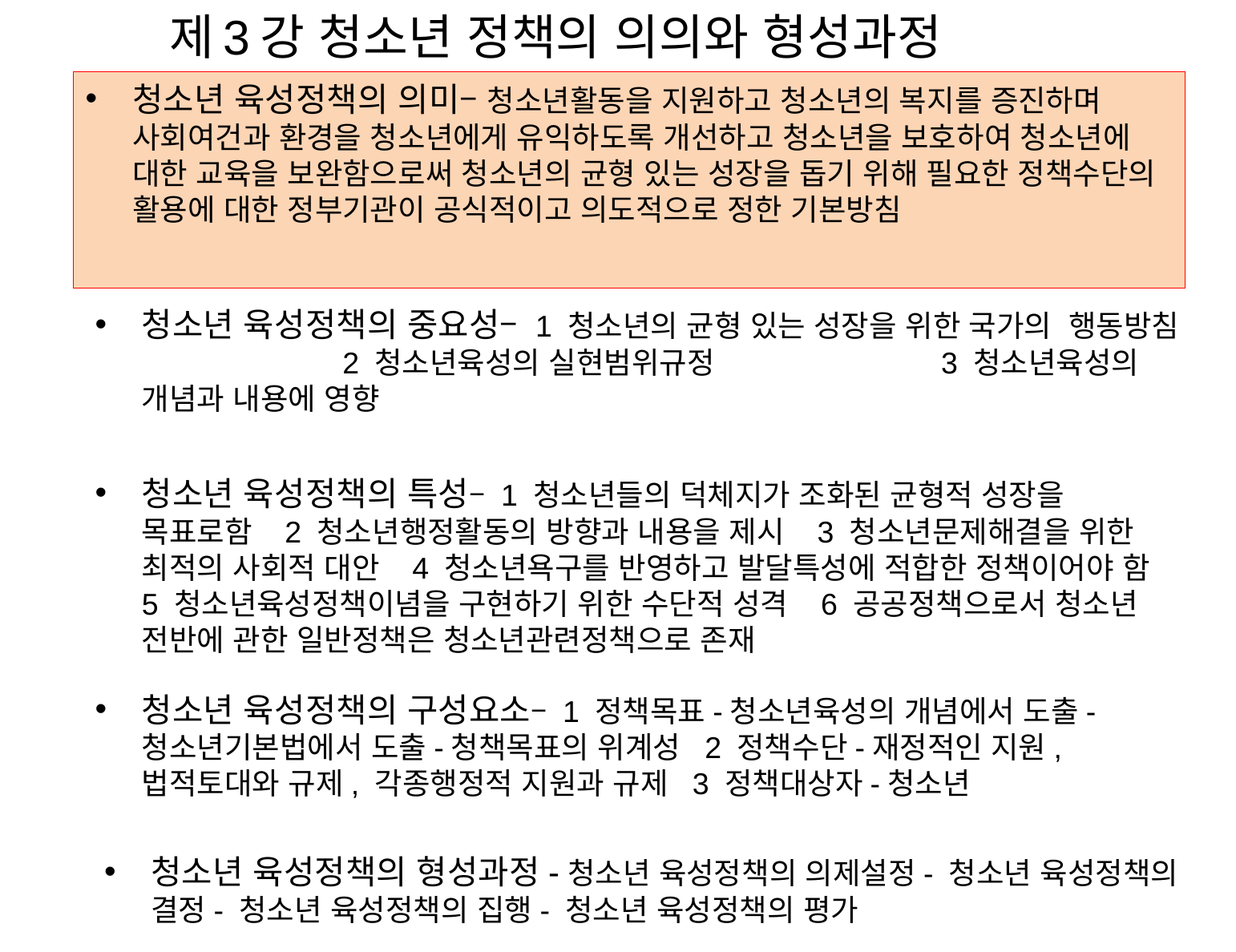

# 제3강 청소년 정책의 의의와 형성과정
청소년 육성정책의 의미– 청소년활동을 지원하고 청소년의 복지를 증진하며 사회여건과 환경을 청소년에게 유익하도록 개선하고 청소년을 보호하여 청소년에 대한 교육을 보완함으로써 청소년의 균형 있는 성장을 돕기 위해 필요한 정책수단의 활용에 대한 정부기관이 공식적이고 의도적으로 정한 기본방침
청소년 육성정책의 중요성– 1 청소년의 균형 있는 성장을 위한 국가의  행동방침                        2 청소년육성의 실현범위규정                          3 청소년육성의 개념과 내용에 영향
청소년 육성정책의 특성– 1 청소년들의 덕체지가 조화된 균형적 성장을 목표로함   2 청소년행정활동의 방향과 내용을 제시   3 청소년문제해결을 위한 최적의 사회적 대안   4 청소년욕구를 반영하고 발달특성에 적합한 정책이어야 함   5 청소년육성정책이념을 구현하기 위한 수단적 성격   6 공공정책으로서 청소년 전반에 관한 일반정책은 청소년관련정책으로 존재
청소년 육성정책의 구성요소– 1 정책목표-청소년육성의 개념에서 도출-청소년기본법에서 도출-청책목표의 위계성  2 정책수단-재정적인 지원, 법적토대와 규제, 각종행정적 지원과 규제  3 정책대상자-청소년
청소년 육성정책의 형성과정-청소년 육성정책의 의제설정- 청소년 육성정책의 결정- 청소년 육성정책의 집행- 청소년 육성정책의 평가